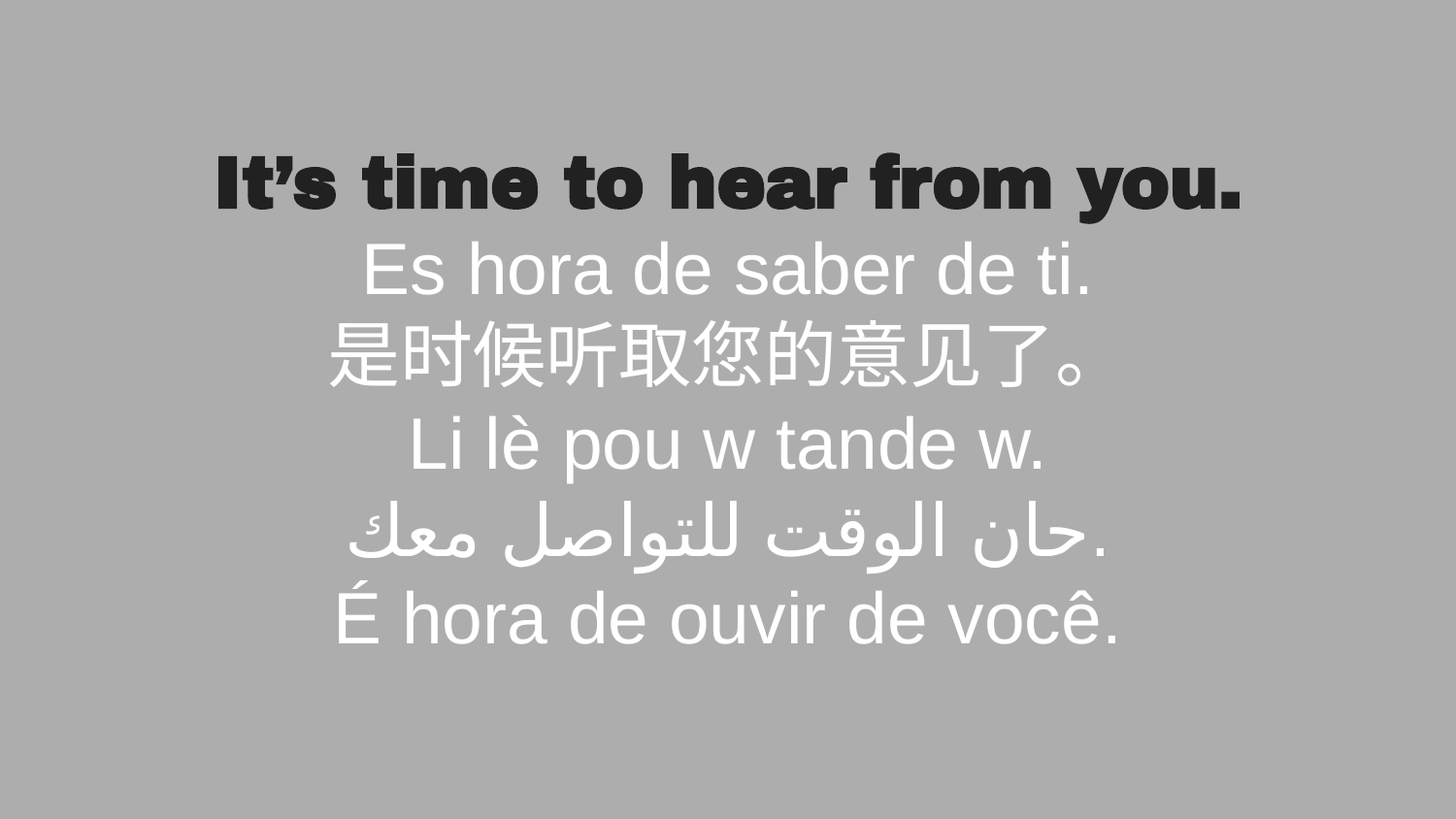

It’s time to hear from you.
Es hora de saber de ti.
是时候听取您的意见了。
Li lè pou w tande w.
حان الوقت للتواصل معك.
É hora de ouvir de você.

.